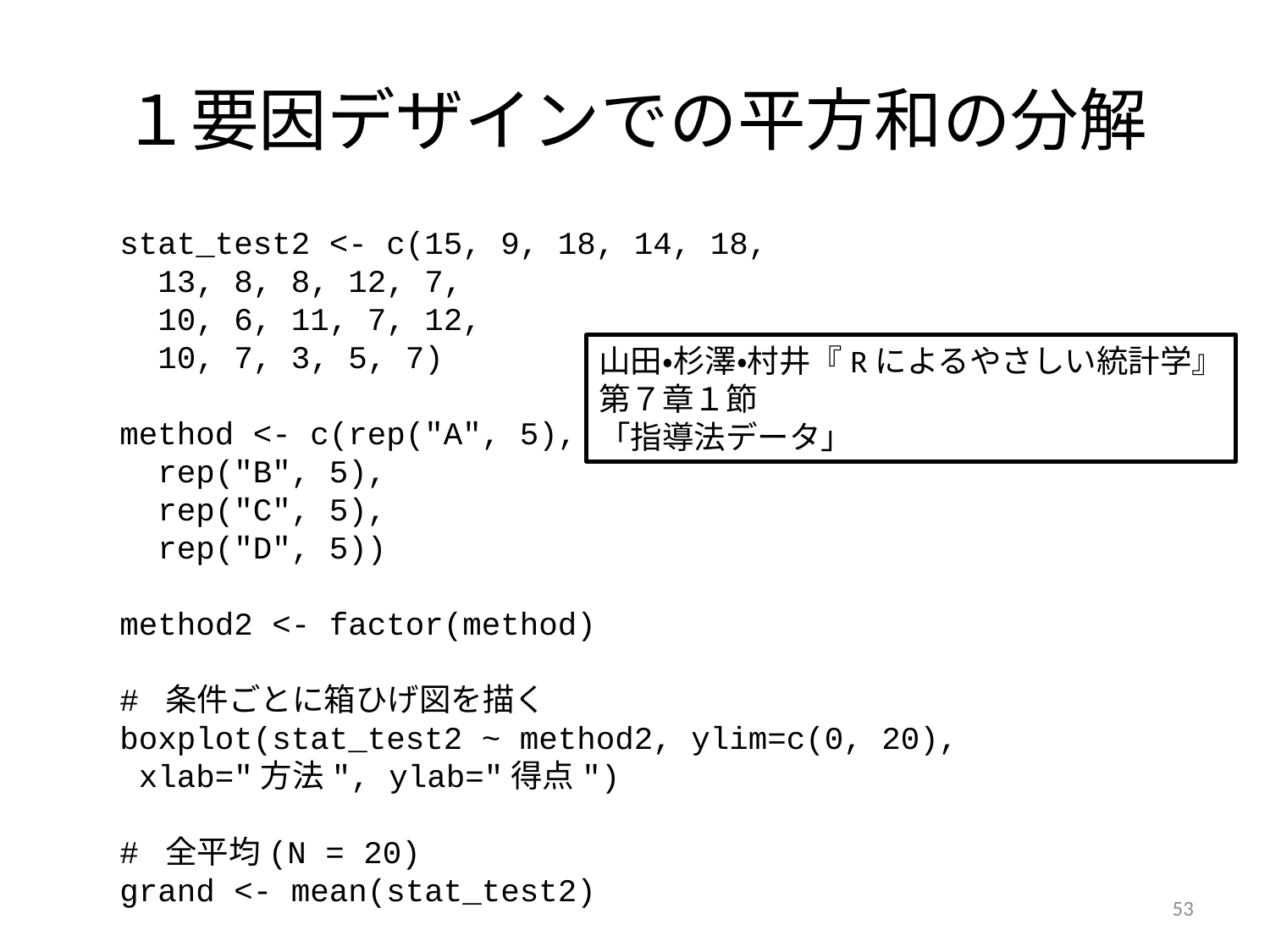

# １要因デザインでの平方和の分解
stat_test2 <- c(15, 9, 18, 14, 18,
  13, 8, 8, 12, 7,
  10, 6, 11, 7, 12,
  10, 7, 3, 5, 7)

method <- c(rep("A", 5),
  rep("B", 5),
  rep("C", 5),
  rep("D", 5))

method2 <- factor(method)

# 条件ごとに箱ひげ図を描く
boxplot(stat_test2 ~ method2, ylim=c(0, 20),
 xlab="方法", ylab="得点")

# 全平均(N = 20)
grand <- mean(stat_test2)
山田・杉澤・村井『Rによるやさしい統計学』
第７章１節
「指導法データ」
53